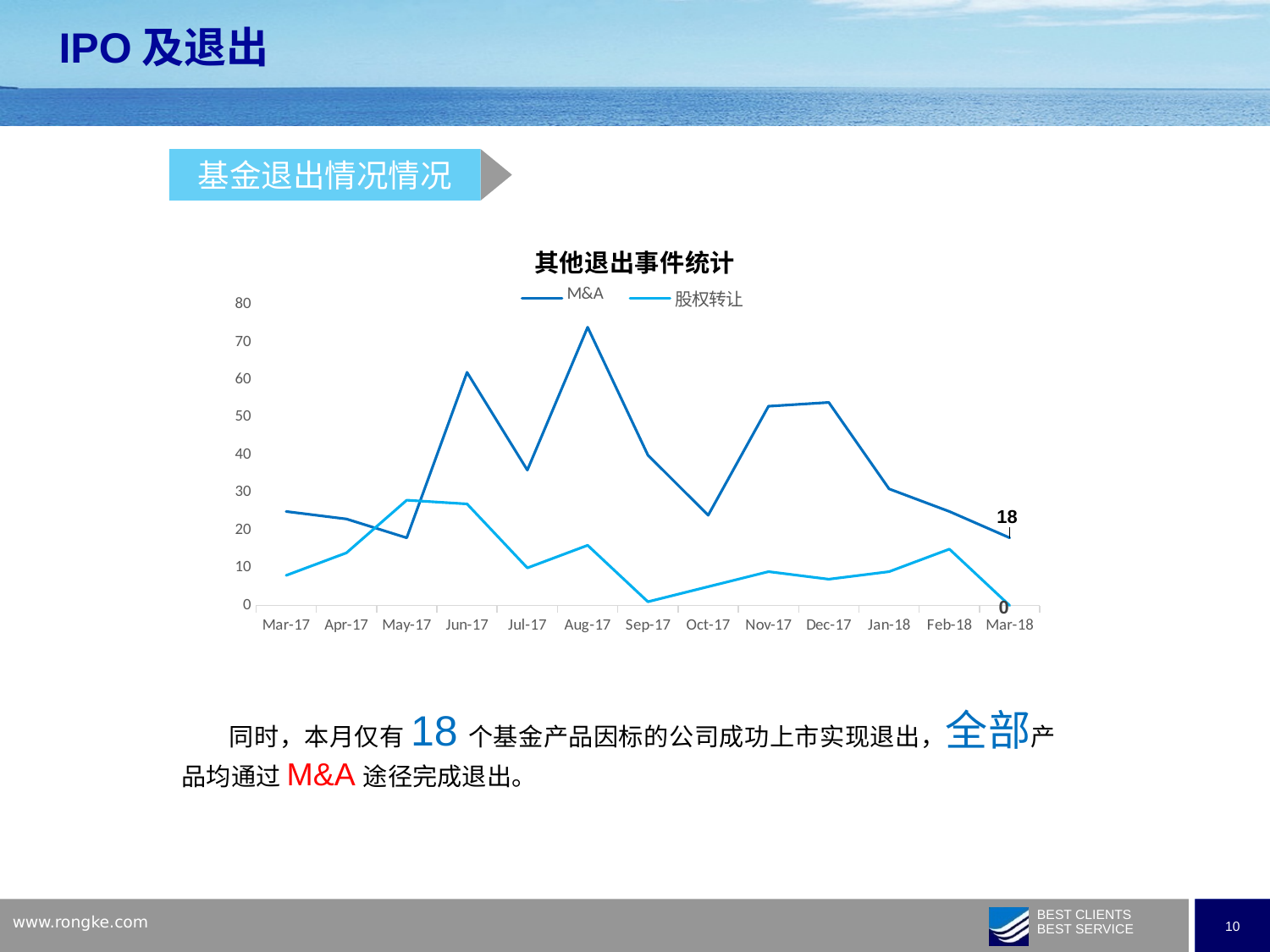

IPO及退出
基金退出情况情况

### Chart: 其他退出事件统计

| Category | M&A | 股权转让 |
|---|---|---|
| 43160 | 18.0 | 0.0 |
| 43132 | 25.0 | 15.0 |
| 43101 | 31.0 | 9.0 |
| 43070 | 54.0 | 7.0 |
| 43040 | 53.0 | 9.0 |
| 43009 | 24.0 | 5.0 |
| 42979 | 40.0 | 1.0 |
| 42948 | 74.0 | 16.0 |
| 42917 | 36.0 | 10.0 |
| 42887 | 62.0 | 27.0 |
| 42856 | 18.0 | 28.0 |
| 42826 | 23.0 | 14.0 |
| 42795 | 25.0 | 8.0 |
       同时，本月仅有18个基金产品因标的公司成功上市实现退出，全部产品均通过M&A途径完成退出。